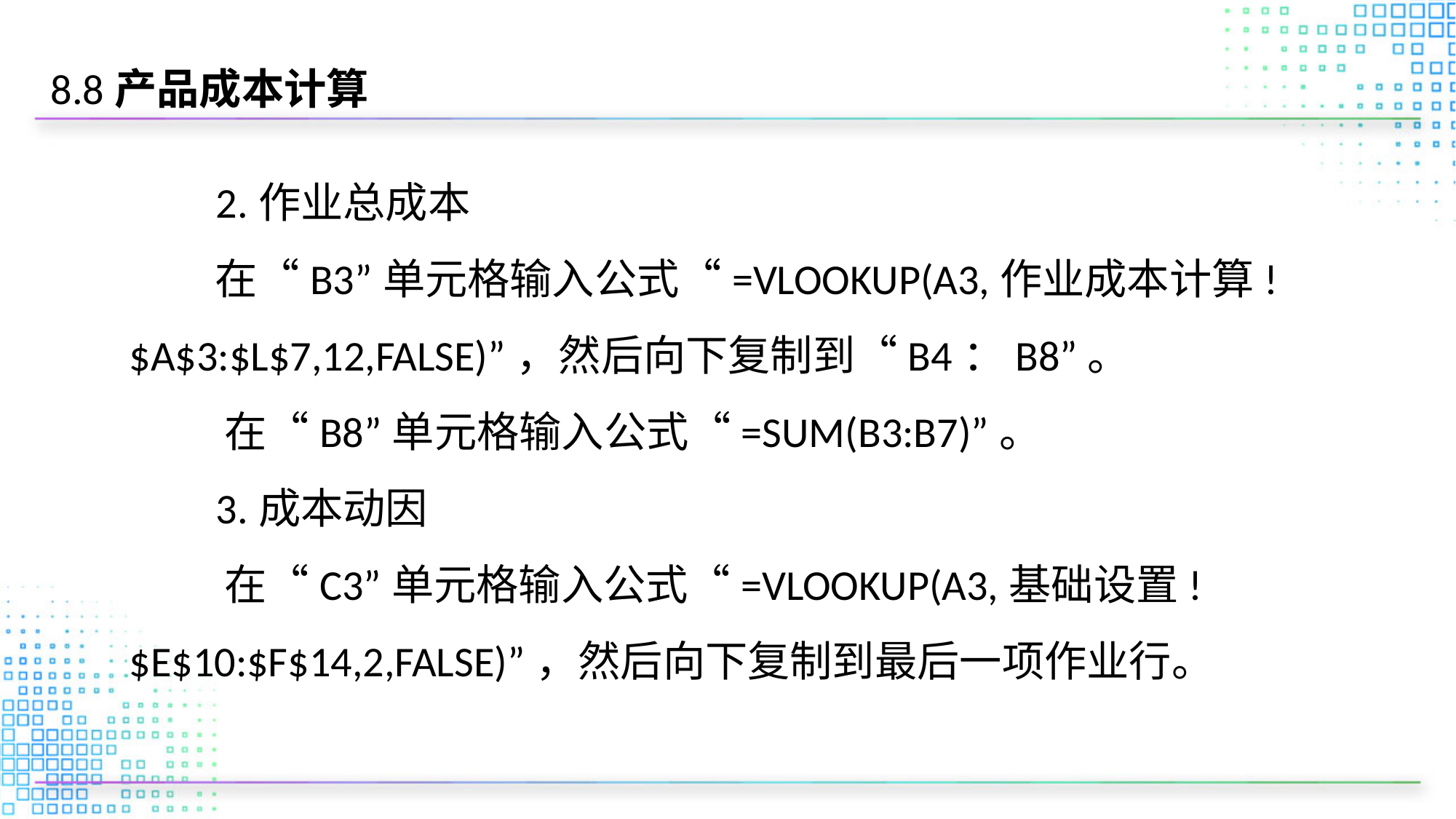

# 8.8产品成本计算
         2.作业总成本
        在“B3”单元格输入公式“=VLOOKUP(A3,作业成本计算!$A$3:$L$7,12,FALSE)”，然后向下复制到“B4：B8”。
         在“B8”单元格输入公式“=SUM(B3:B7)”。
         3.成本动因
         在“C3”单元格输入公式“=VLOOKUP(A3,基础设置!$E$10:$F$14,2,FALSE)”，然后向下复制到最后一项作业行。